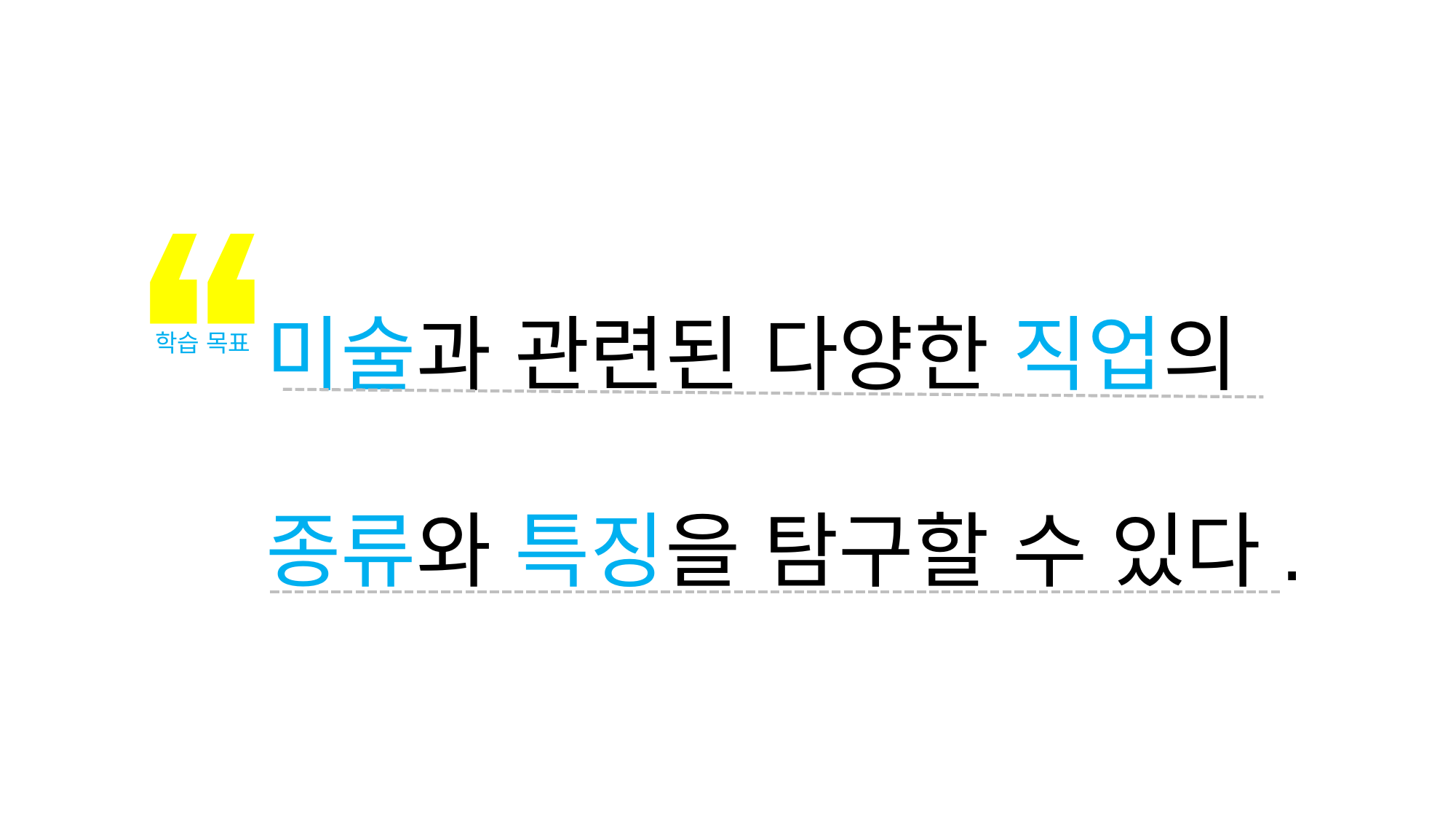

“
미술과 관련된 다양한 직업의
종류와 특징을 탐구할 수 있다.
학습 목표